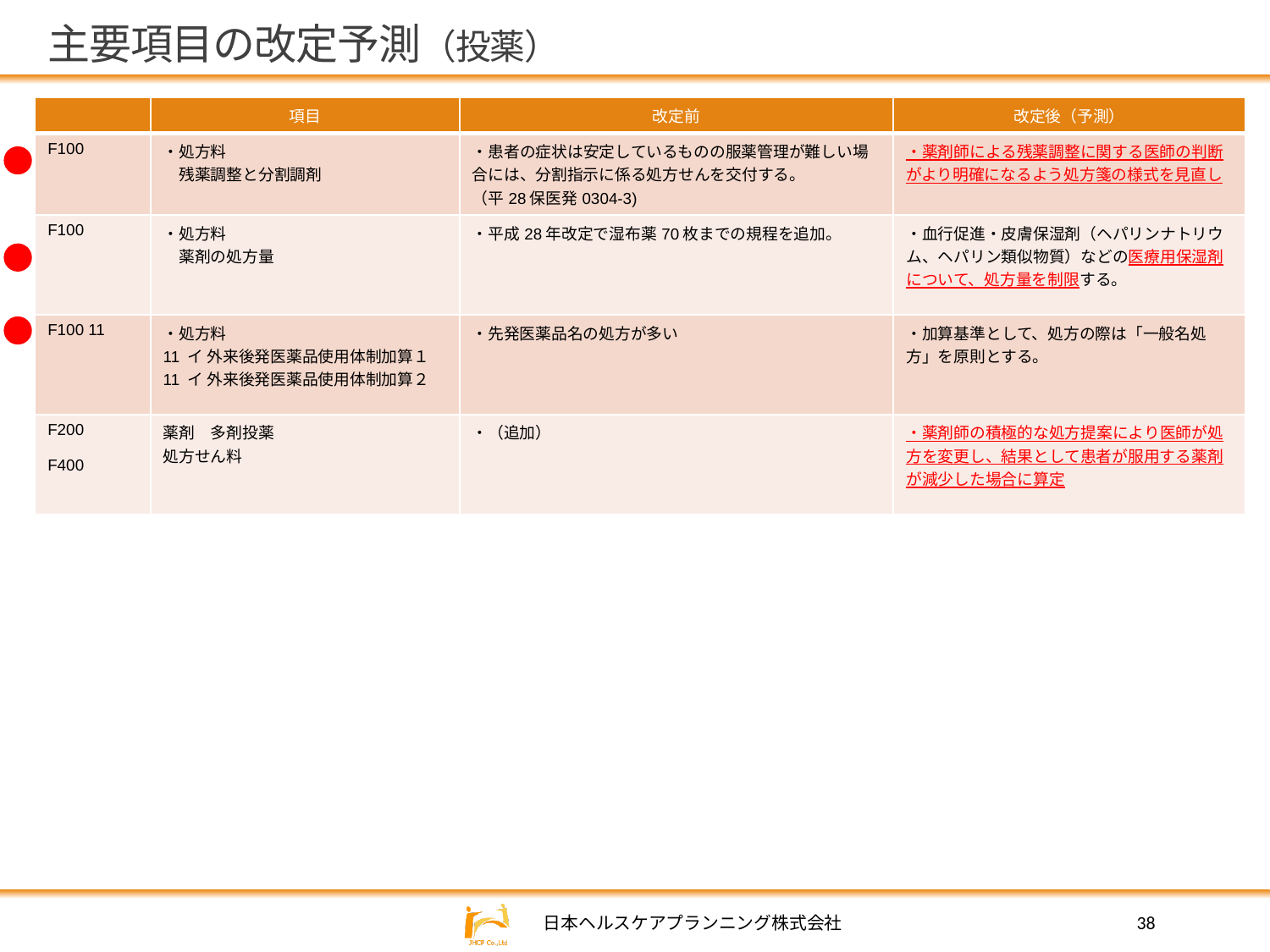

# 主要項目の改定予測（投薬）
|  | 項目 | 改定前 | 改定後（予測） |
| --- | --- | --- | --- |
| F100 | ・処方料 　残薬調整と分割調剤 | ・患者の症状は安定しているものの服薬管理が難しい場合には、分割指示に係る処方せんを交付する。 （平28保医発0304-3) | ・薬剤師による残薬調整に関する医師の判断がより明確になるよう処方箋の様式を見直し |
| F100 | ・処方料 　薬剤の処方量 | ・平成28年改定で湿布薬70枚までの規程を追加。 | ・血行促進・皮膚保湿剤（ヘパリンナトリウム、ヘパリン類似物質）などの医療用保湿剤について、処方量を制限する。 |
| F100 11 | ・処方料 11 イ 外来後発医薬品使用体制加算１ 11 イ 外来後発医薬品使用体制加算２ | ・先発医薬品名の処方が多い | ・加算基準として、処方の際は「一般名処方」を原則とする。 |
| F200 F400 | 薬剤　多剤投薬 処方せん料 | ・（追加） | ・薬剤師の積極的な処方提案により医師が処方を変更し、結果として患者が服用する薬剤が減少した場合に算定 |

38